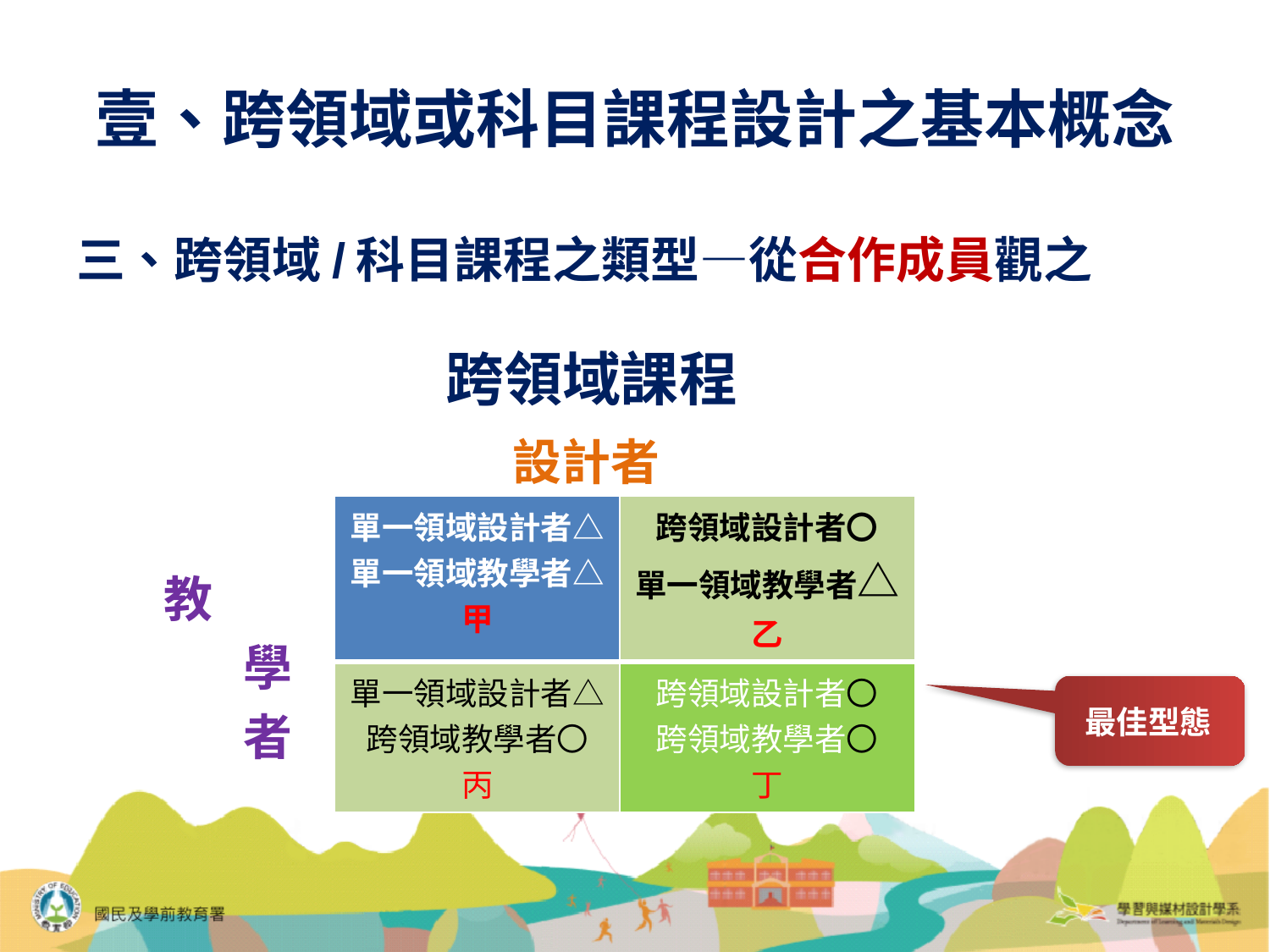

# 壹、跨領域或科目課程設計之基本概念
三、跨領域/科目課程之類型—從合作成員觀之
                                跨領域課程
                                      設計者

       教
              學
              者

| 單一領域設計者△ 單一領域教學者△ 甲 | 跨領域設計者〇 單一領域教學者△ 乙 |
| --- | --- |
| 單一領域設計者△ 跨領域教學者〇 丙 | 跨領域設計者〇 跨領域教學者〇 丁 |

最佳型態